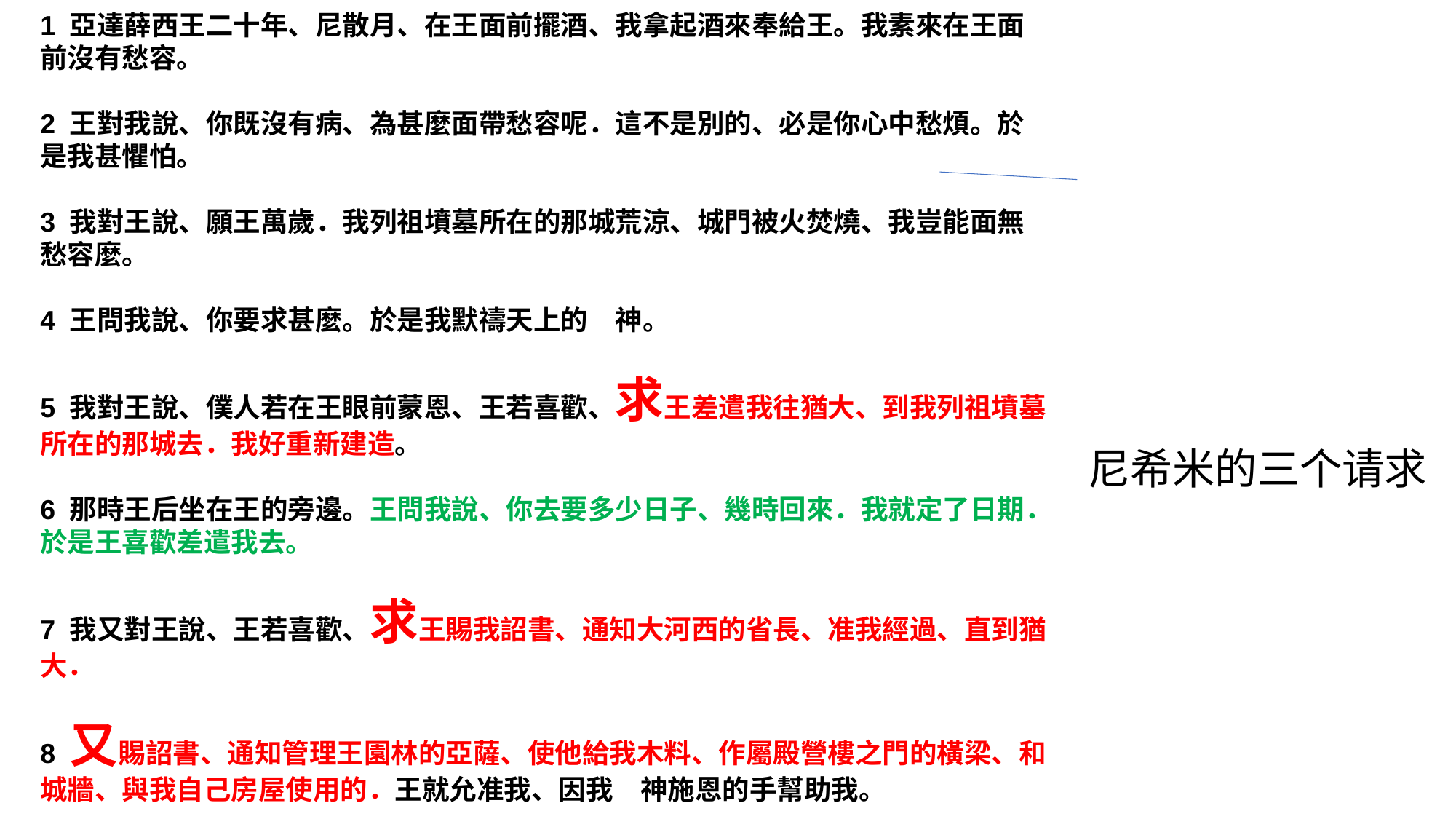

1 亞達薛西王二十年、尼散月、在王面前擺酒、我拿起酒來奉給王。我素來在王面前沒有愁容。
2 王對我說、你既沒有病、為甚麼面帶愁容呢．這不是別的、必是你心中愁煩。於是我甚懼怕。
3 我對王說、願王萬歲．我列祖墳墓所在的那城荒涼、城門被火焚燒、我豈能面無愁容麼。
4 王問我說、你要求甚麼。於是我默禱天上的　神。
5 我對王說、僕人若在王眼前蒙恩、王若喜歡、求王差遣我往猶大、到我列祖墳墓所在的那城去．我好重新建造。
6 那時王后坐在王的旁邊。王問我說、你去要多少日子、幾時回來．我就定了日期．於是王喜歡差遣我去。
7 我又對王說、王若喜歡、求王賜我詔書、通知大河西的省長、准我經過、直到猶大．
8 又賜詔書、通知管理王園林的亞薩、使他給我木料、作屬殿營樓之門的橫梁、和城牆、與我自己房屋使用的．王就允准我、因我　神施恩的手幫助我。
尼希米的三个请求